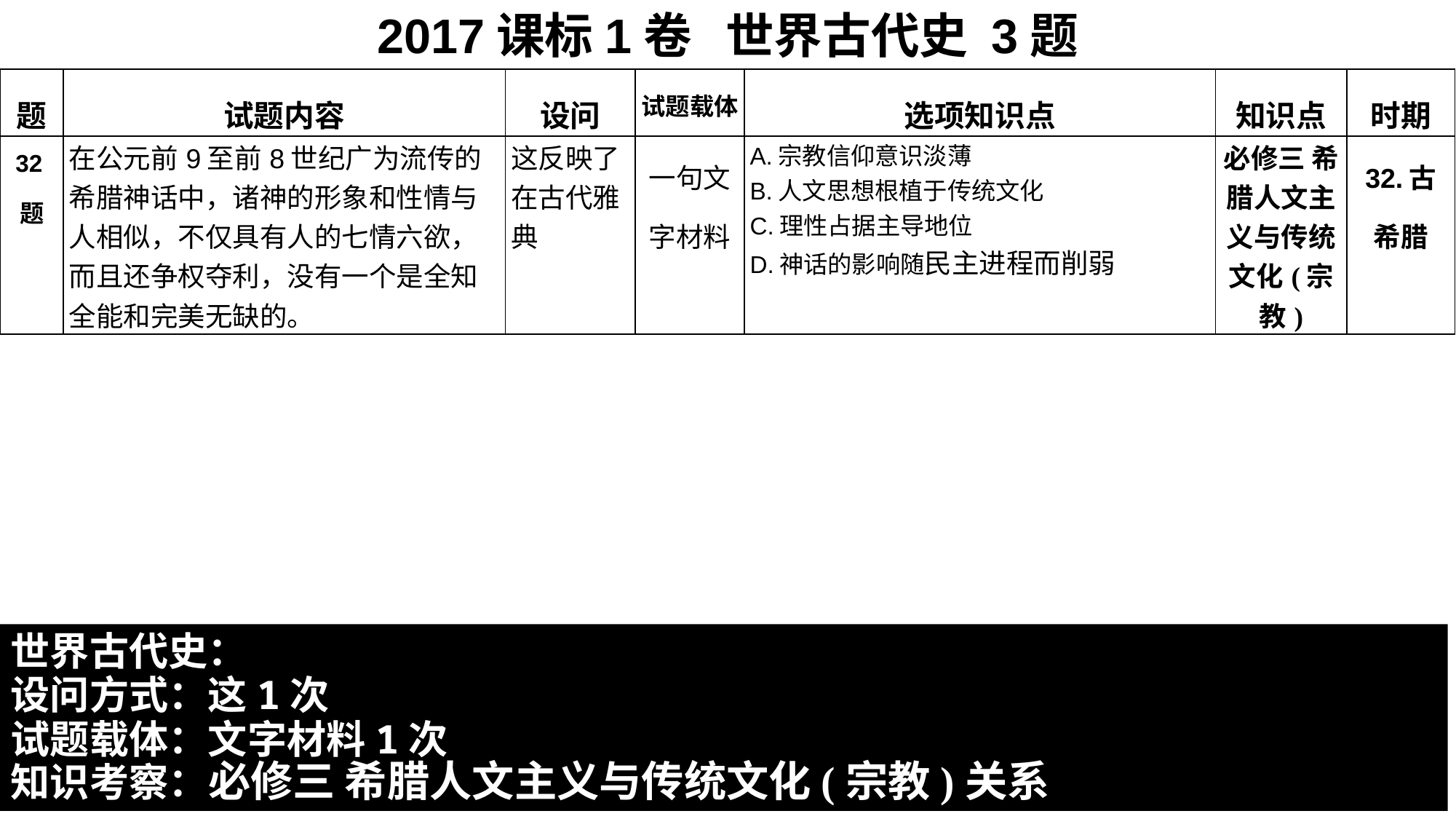

2017课标1卷   世界古代史 3题
| 题 | 试题内容 | 设问 | 试题载体 | 选项知识点 | 知识点 | 时期 |
| --- | --- | --- | --- | --- | --- | --- |
| 32题 | 在公元前9至前8世纪广为流传的希腊神话中，诸神的形象和性情与人相似，不仅具有人的七情六欲，而且还争权夺利，没有一个是全知全能和完美无缺的。 | 这反映了在古代雅典 | 一句文字材料 | A.宗教信仰意识淡薄 B.人文思想根植于传统文化 C.理性占据主导地位 D.神话的影响随民主进程而削弱 | 必修三 希腊人文主义与传统文化(宗教) | 32.古希腊 |
世界古代史：
设问方式：这1次
试题载体：文字材料1次
知识考察：必修三 希腊人文主义与传统文化(宗教)关系